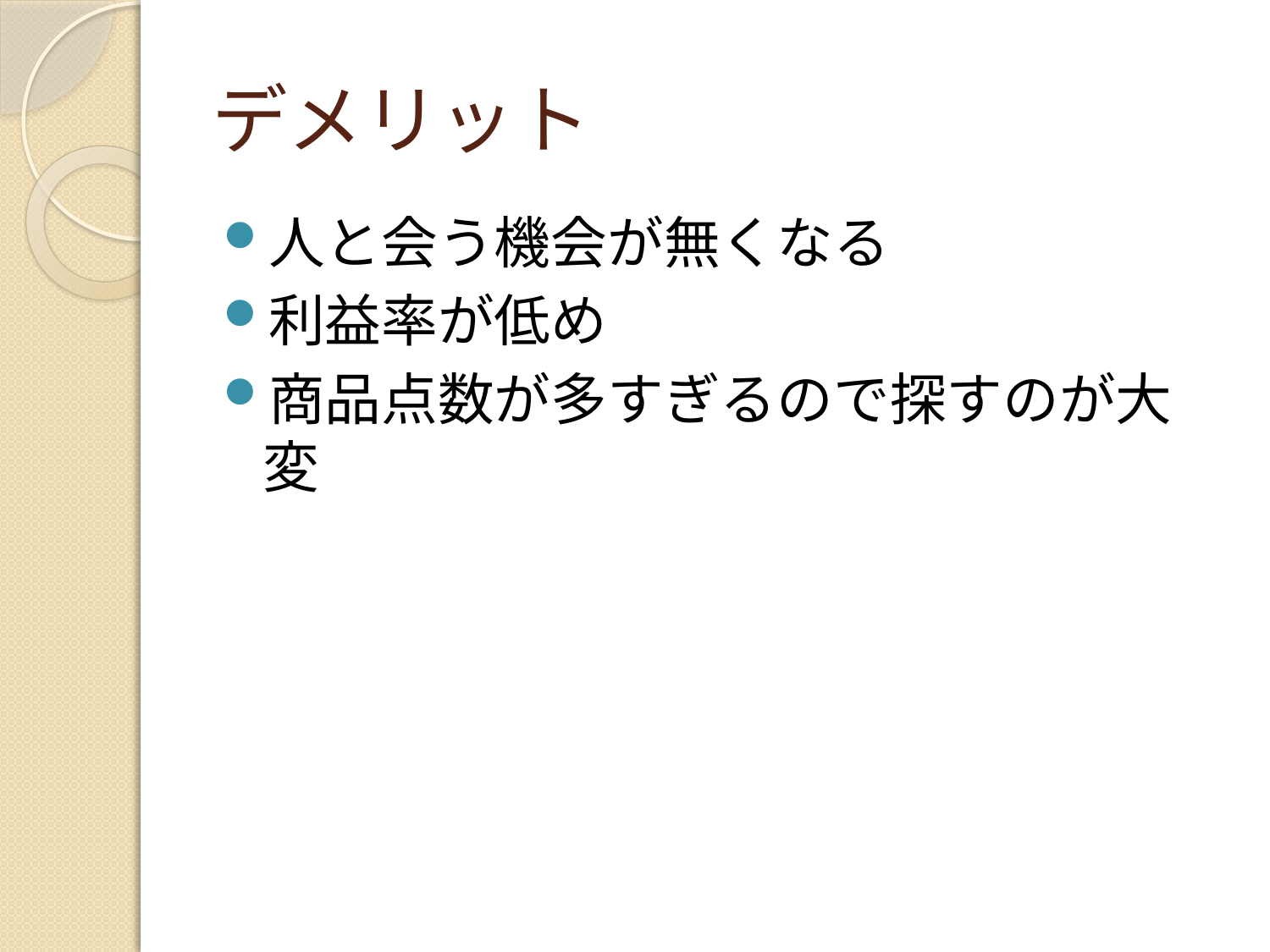

# デメリット
人と会う機会が無くなる
利益率が低め
商品点数が多すぎるので探すのが大変